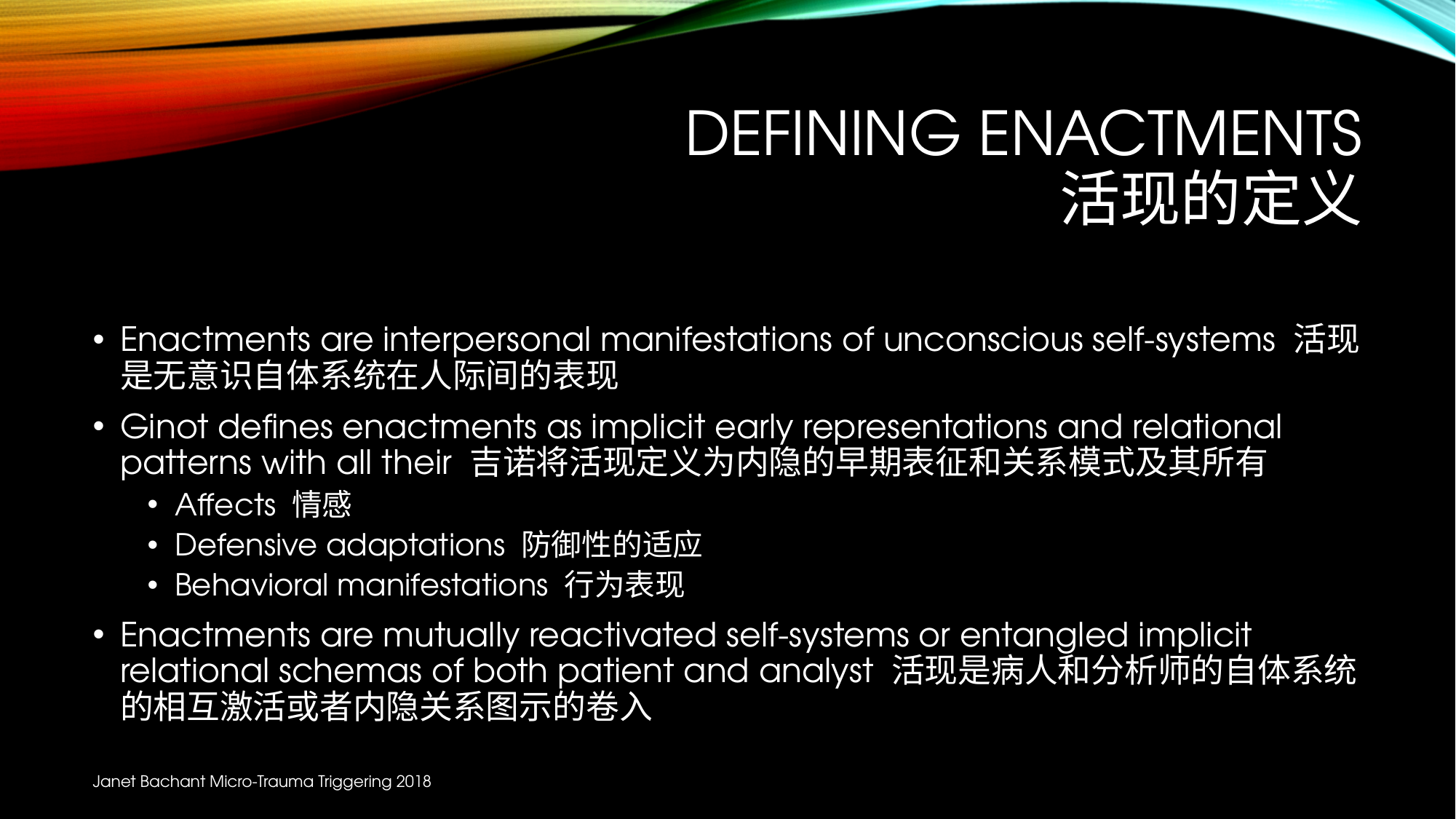

# Defining Enactments 活现的定义

Enactments are interpersonal manifestations of unconscious self-systems 活现是无意识自体系统在人际间的表现
Ginot defines enactments as implicit early representations and relational patterns with all their 吉诺将活现定义为内隐的早期表征和关系模式及其所有
Affects 情感
Defensive adaptations 防御性的适应
Behavioral manifestations 行为表现
Enactments are mutually reactivated self-systems or entangled implicit relational schemas of both patient and analyst 活现是病人和分析师的自体系统的相互激活或者内隐关系图示的卷入

Janet Bachant Micro-Trauma Triggering 2018